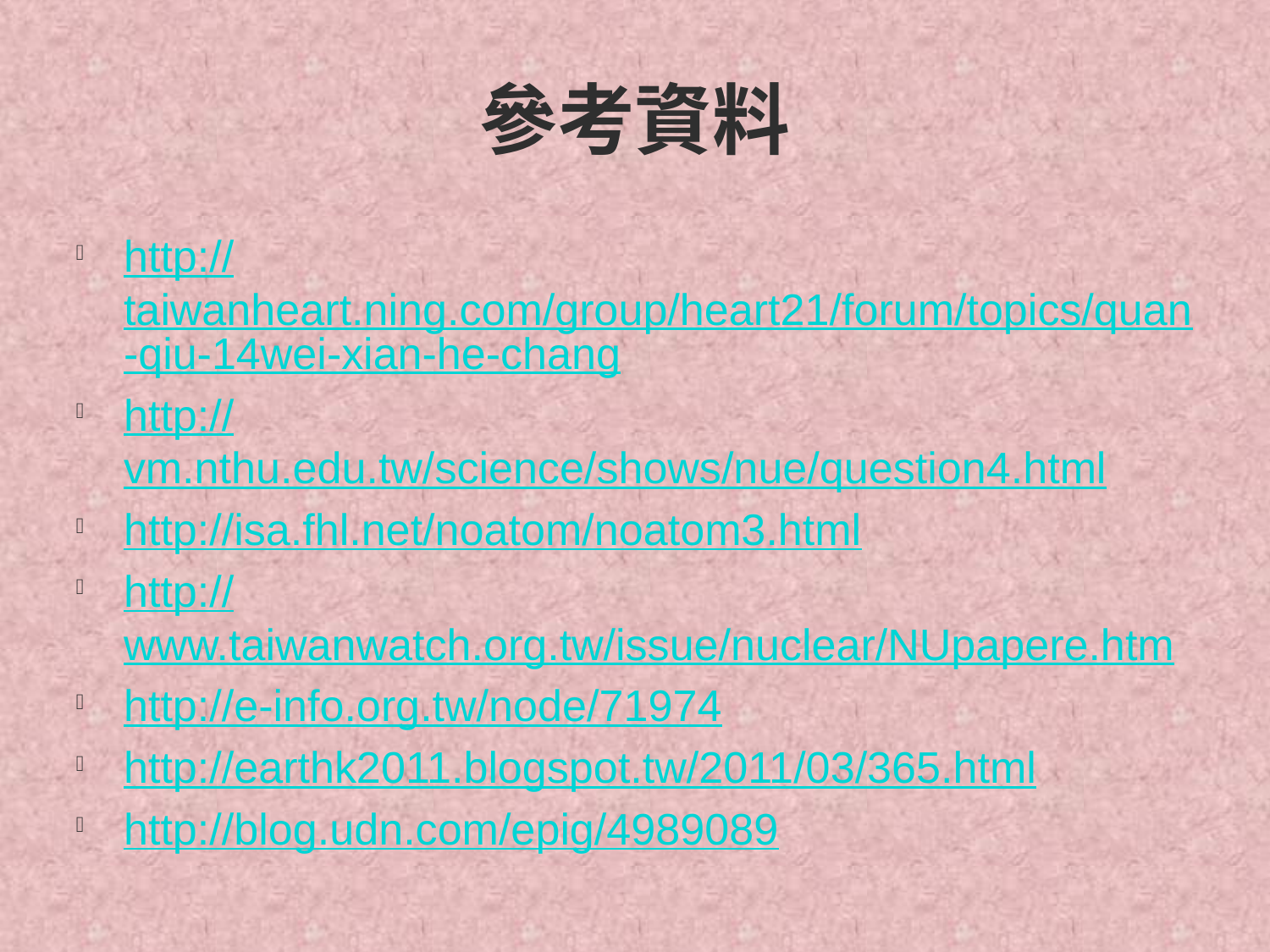

# 參考資料
http://taiwanheart.ning.com/group/heart21/forum/topics/quan-qiu-14wei-xian-he-chang
http://vm.nthu.edu.tw/science/shows/nue/question4.html
http://isa.fhl.net/noatom/noatom3.html
http://www.taiwanwatch.org.tw/issue/nuclear/NUpapere.htm
http://e-info.org.tw/node/71974
http://earthk2011.blogspot.tw/2011/03/365.html
http://blog.udn.com/epig/4989089